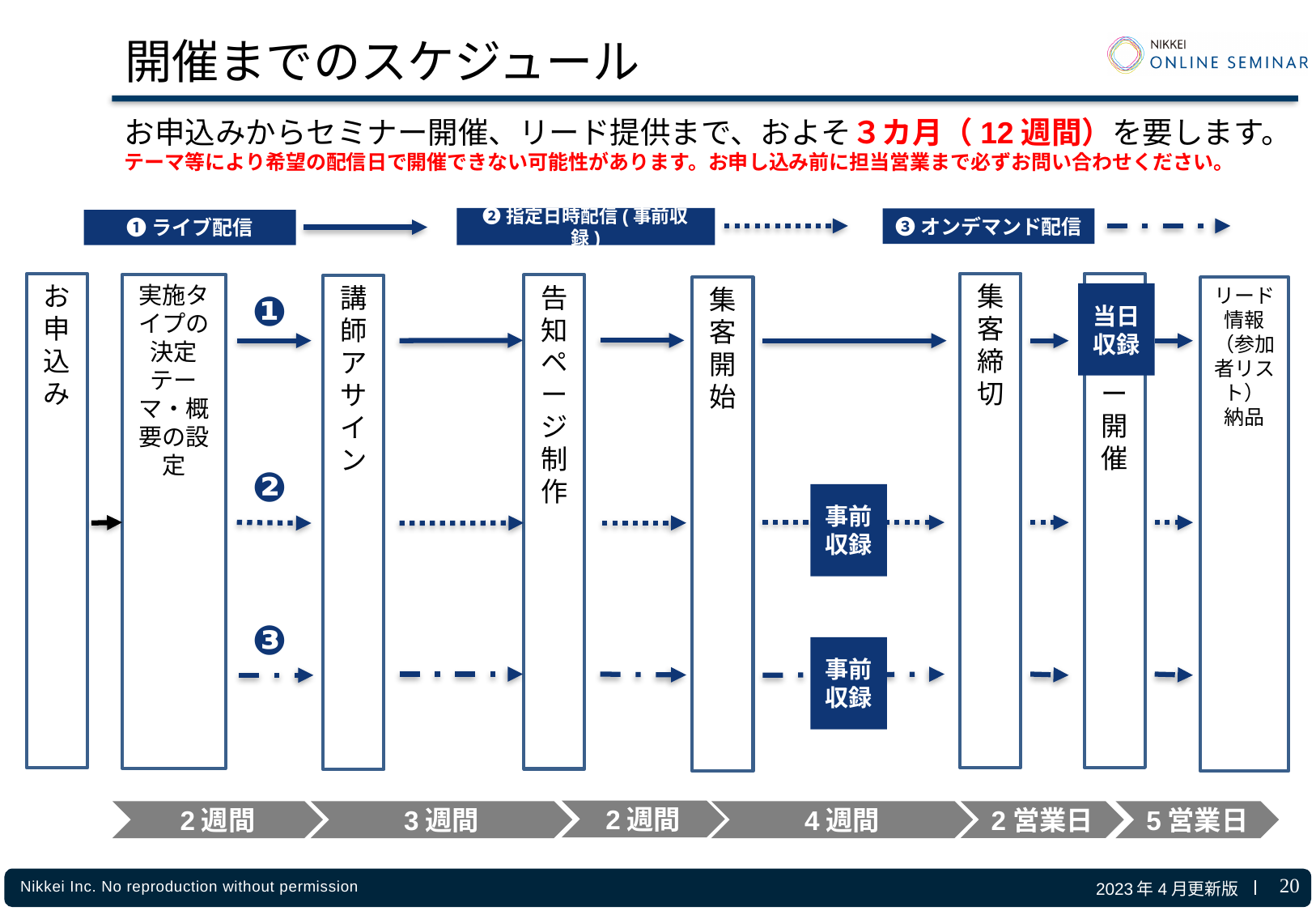

# 開催までのスケジュール
お申込みからセミナー開催、リード提供まで、およそ３カ月（12週間）を要します。
テーマ等により希望の配信日で開催できない可能性があります。お申し込み前に担当営業まで必ずお問い合わせください。
❷指定日時配信(事前収録)
❸オンデマンド配信
❶ライブ配信
集客締切
セミナー開催
お申込み
実施タイプの決定
テーマ・概要の設定
告知ページ制作
講師アサイン
集客開始
リード情報（参加者リスト）
納品
❶
当日収録
❷
事前収録
❸
事前収録
2週間
2営業日
2週間
3週間
4週間
5営業日
20